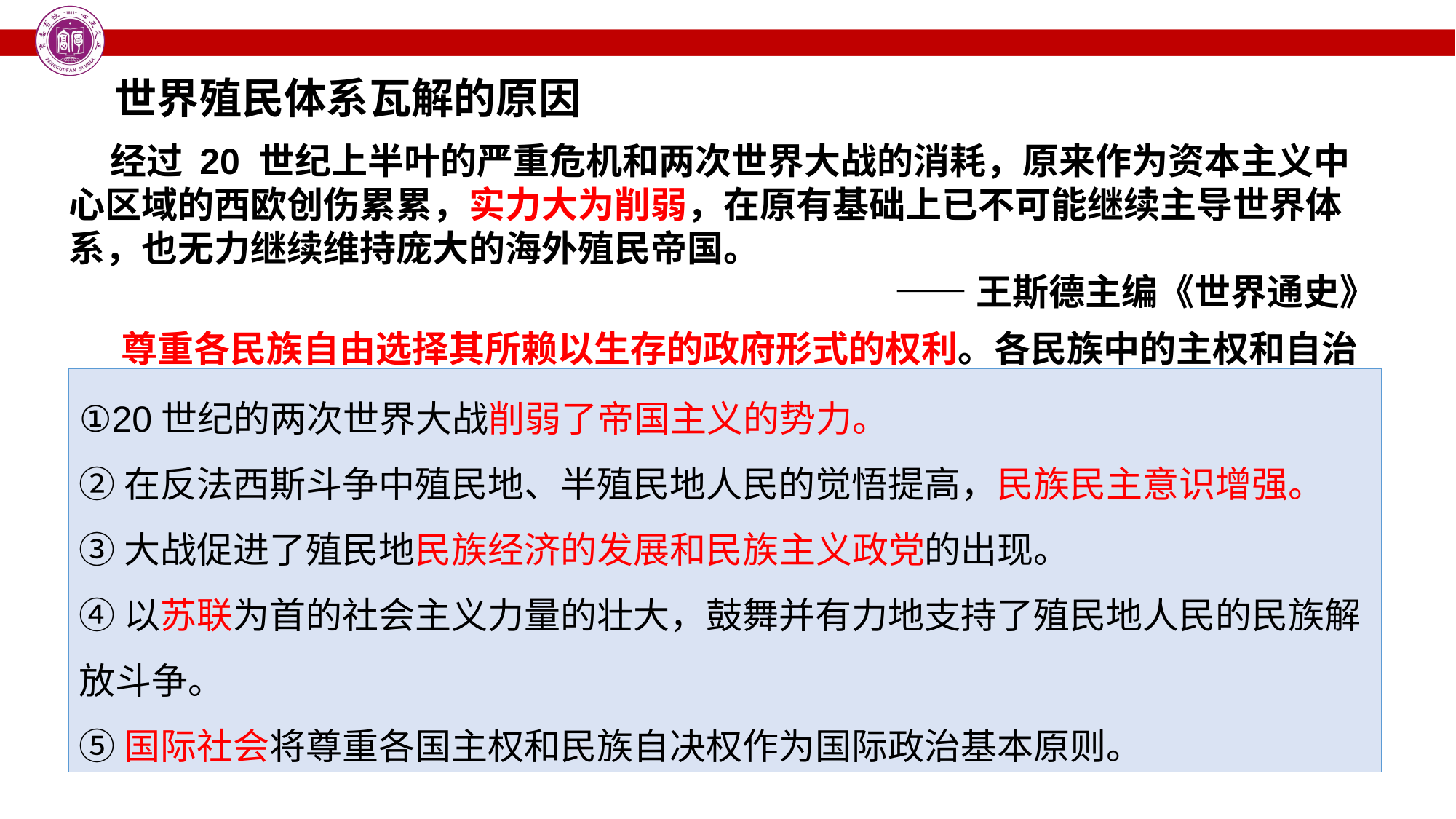

世界殖民体系瓦解的原因
    经过 20 世纪上半叶的严重危机和两次世界大战的消耗，原来作为资本主义中心区域的西欧创伤累累，实力大为削弱，在原有基础上已不可能继续主导世界体系，也无力继续维持庞大的海外殖民帝国。
 ——王斯德主编《世界通史》
    尊重各民族自由选择其所赖以生存的政府形式的权利。各民族中的主权和自治权有横遭剥夺者，两国俱欲设法予以恢复。
 ——《大西洋宪章》
①20世纪的两次世界大战削弱了帝国主义的势力。
②在反法西斯斗争中殖民地、半殖民地人民的觉悟提高，民族民主意识增强。
③大战促进了殖民地民族经济的发展和民族主义政党的出现。
④以苏联为首的社会主义力量的壮大，鼓舞并有力地支持了殖民地人民的民族解放斗争。
⑤国际社会将尊重各国主权和民族自决权作为国际政治基本原则。
    从主观因素上看，二次大战作为一场席卷全球的世界性反法西斯战争，最广泛地动员了…各殖民地的人民，在反法西斯侵略的斗争中，极大地增强了殖民地人民的民族主义意识，这种觉醒了的民族主义在打败法西斯后自然地转化为争取民族独立的思想武器。
——王斯德主编《世界通史》